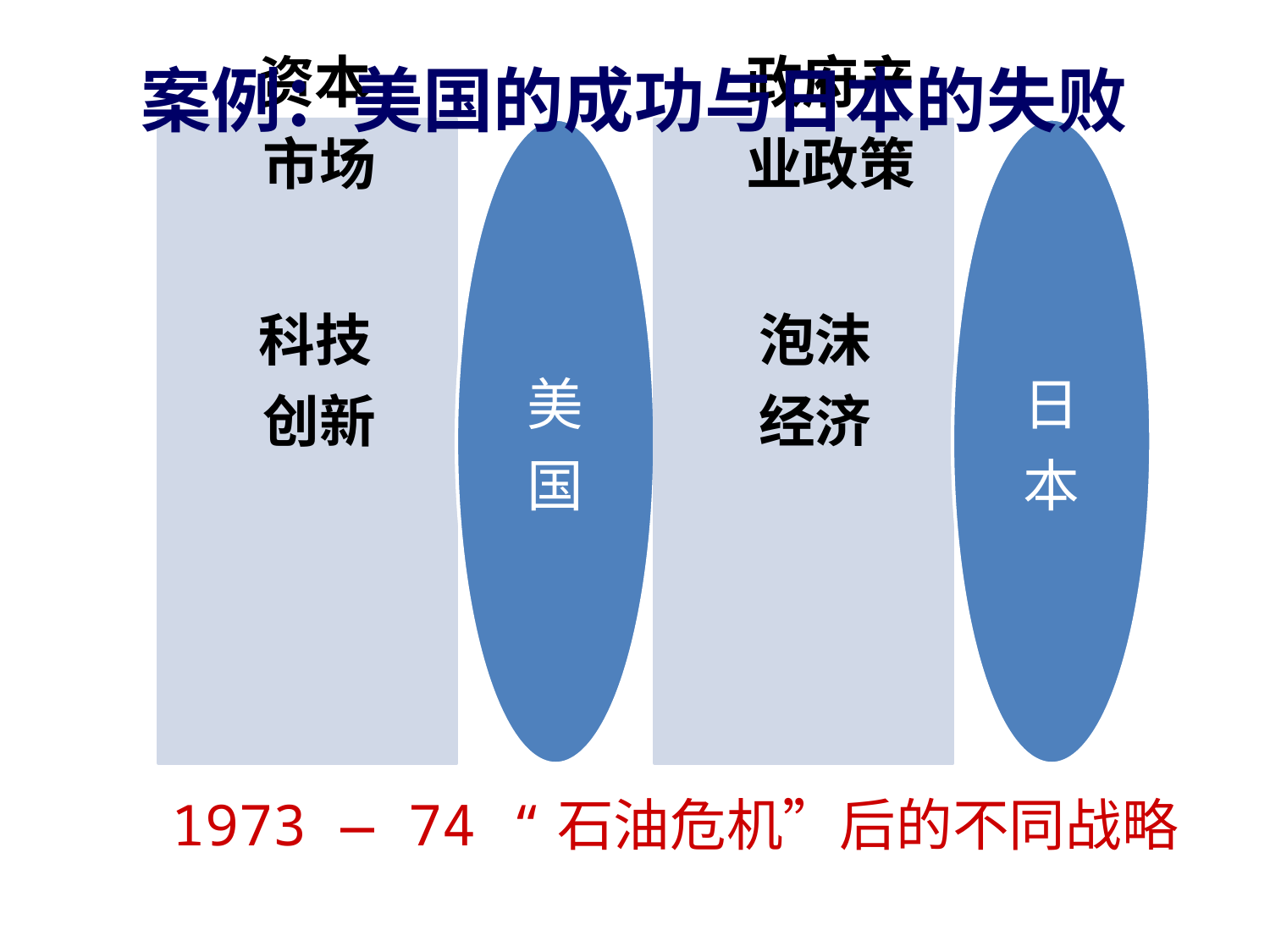

案例：美国的成功与日本的失败
美国
  资本
  市场
  科技
  创新
日本
 政府产
 业政策
  泡沫
  经济
1973 — 74 “石油危机”后的不同战略